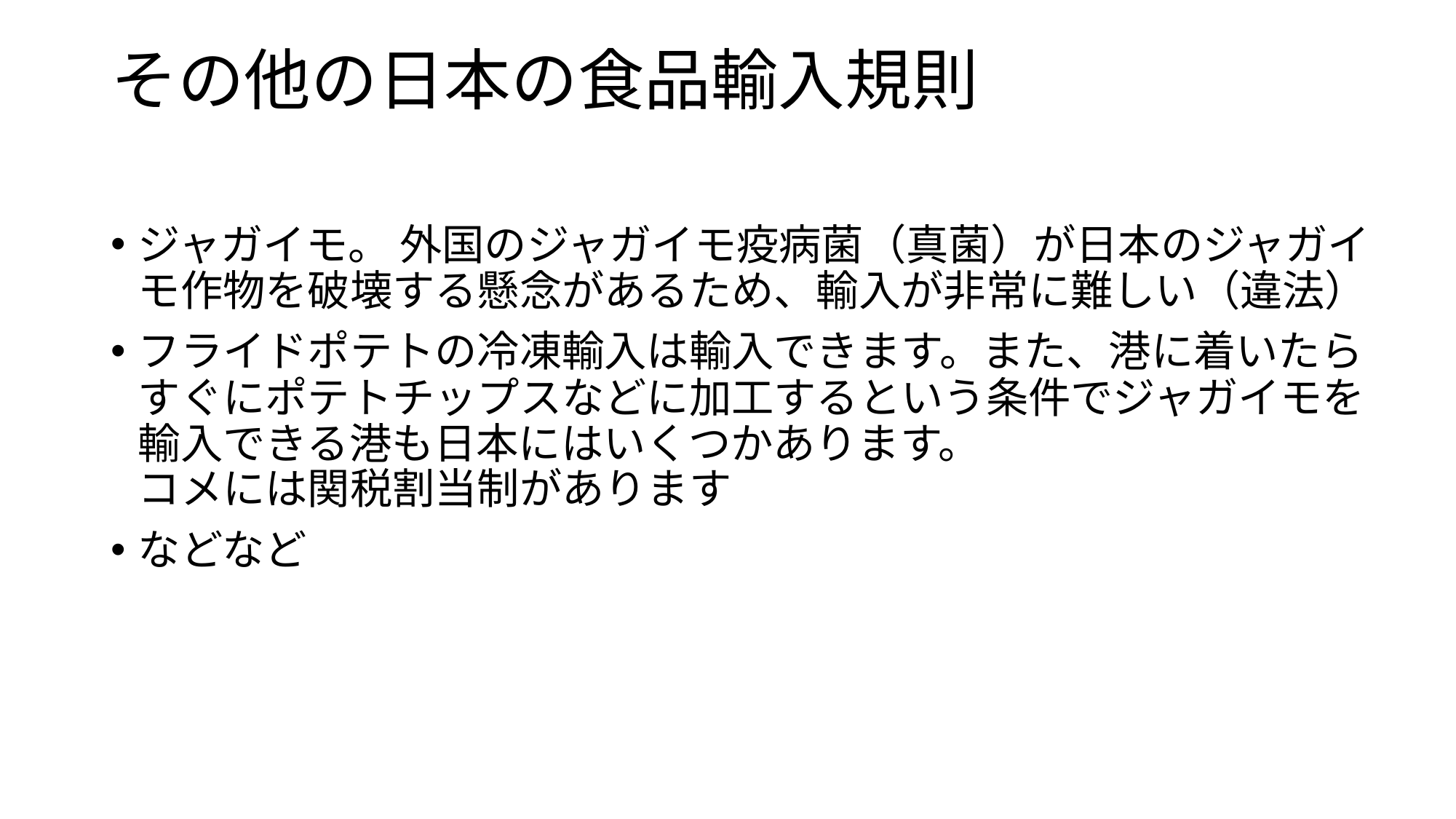

# その他の日本の食品輸入規則
ジャガイモ。 外国のジャガイモ疫病菌（真菌）が日本のジャガイモ作物を破壊する懸念があるため、輸入が非常に難しい（違法）
フライドポテトの冷凍輸入は輸入できます。また、港に着いたらすぐにポテトチップスなどに加工するという条件でジャガイモを輸入できる港も日本にはいくつかあります。
コメには関税割当制があります
などなど